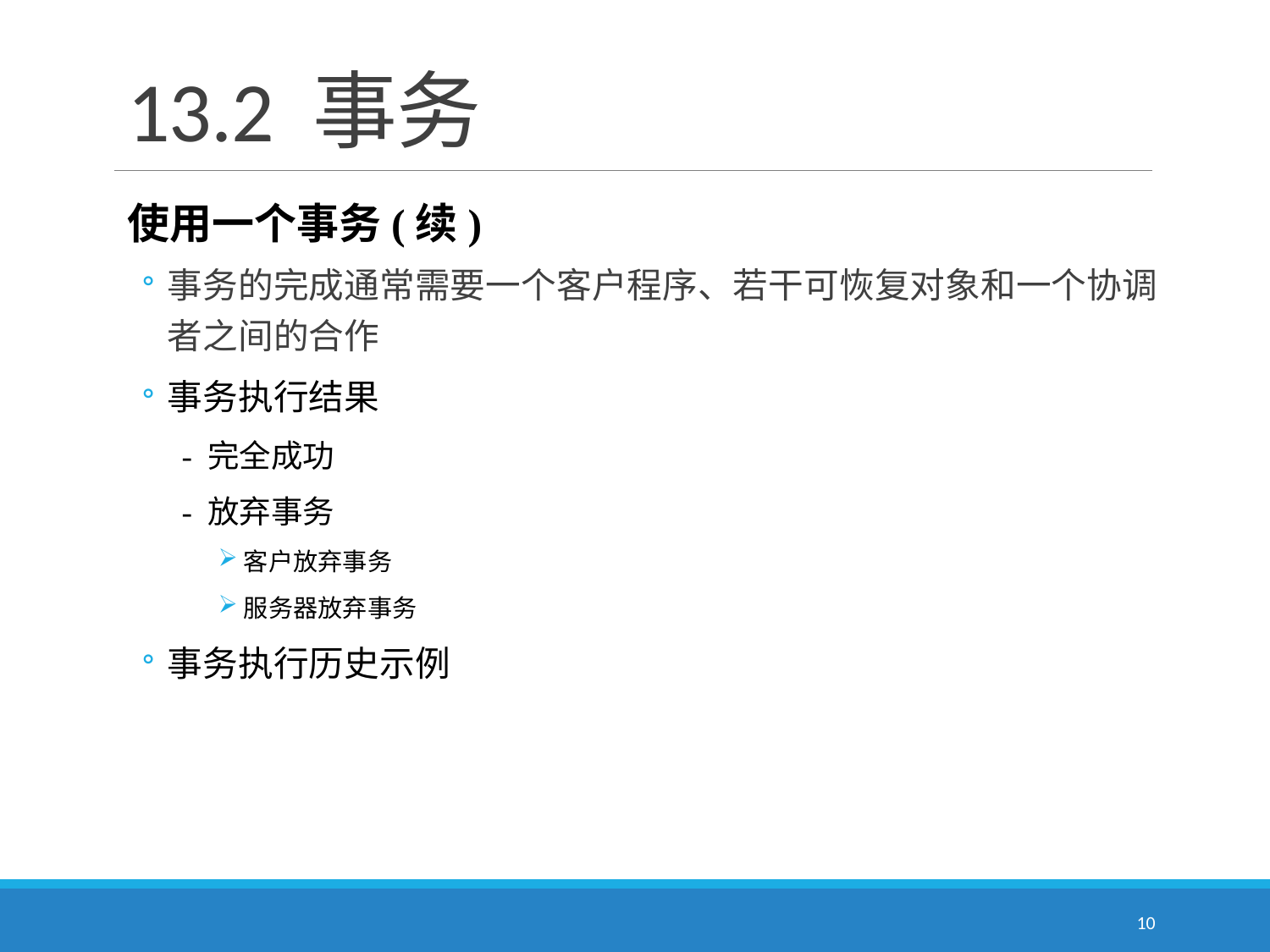

# 13.2 事务
使用一个事务(续)
事务的完成通常需要一个客户程序、若干可恢复对象和一个协调者之间的合作
事务执行结果
　- 完全成功
　- 放弃事务
客户放弃事务
服务器放弃事务
事务执行历史示例

10